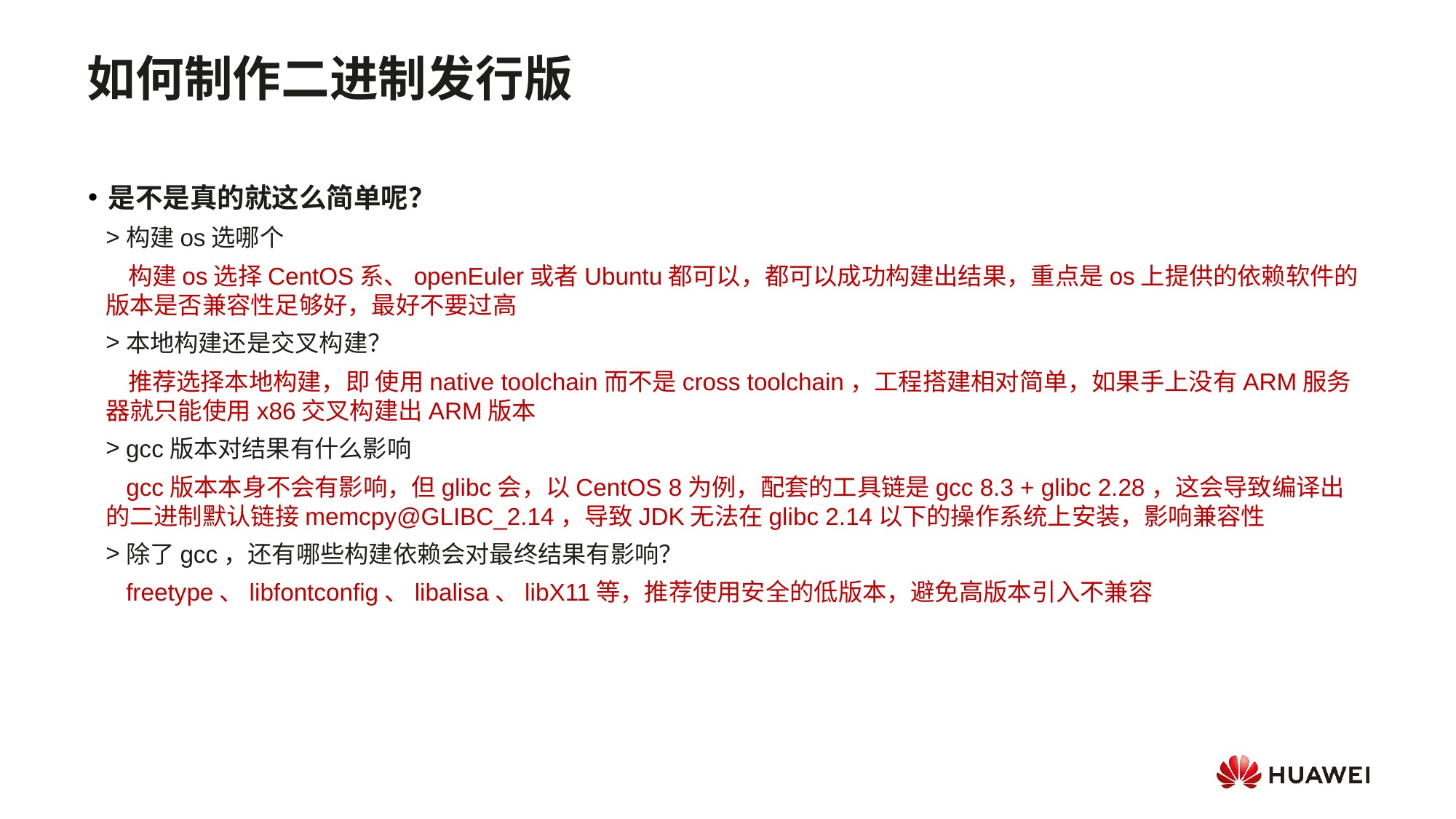

如何制作二进制发行版
是不是真的就这么简单呢？
构建os选哪个
   构建os选择CentOS系、openEuler或者Ubuntu都可以，都可以成功构建出结果，重点是os上提供的依赖软件的版本是否兼容性足够好，最好不要过高
本地构建还是交叉构建？
   推荐选择本地构建，即 使用native toolchain而不是cross toolchain，工程搭建相对简单，如果手上没有ARM服务器就只能使用x86交叉构建出ARM版本
gcc版本对结果有什么影响
   gcc版本本身不会有影响，但glibc会，以CentOS 8为例，配套的工具链是gcc 8.3 + glibc 2.28，这会导致编译出的二进制默认链接memcpy@GLIBC_2.14，导致JDK无法在glibc 2.14以下的操作系统上安装，影响兼容性
除了gcc，还有哪些构建依赖会对最终结果有影响？
   freetype、libfontconfig、libalisa、libX11等，推荐使用安全的低版本，避免高版本引入不兼容